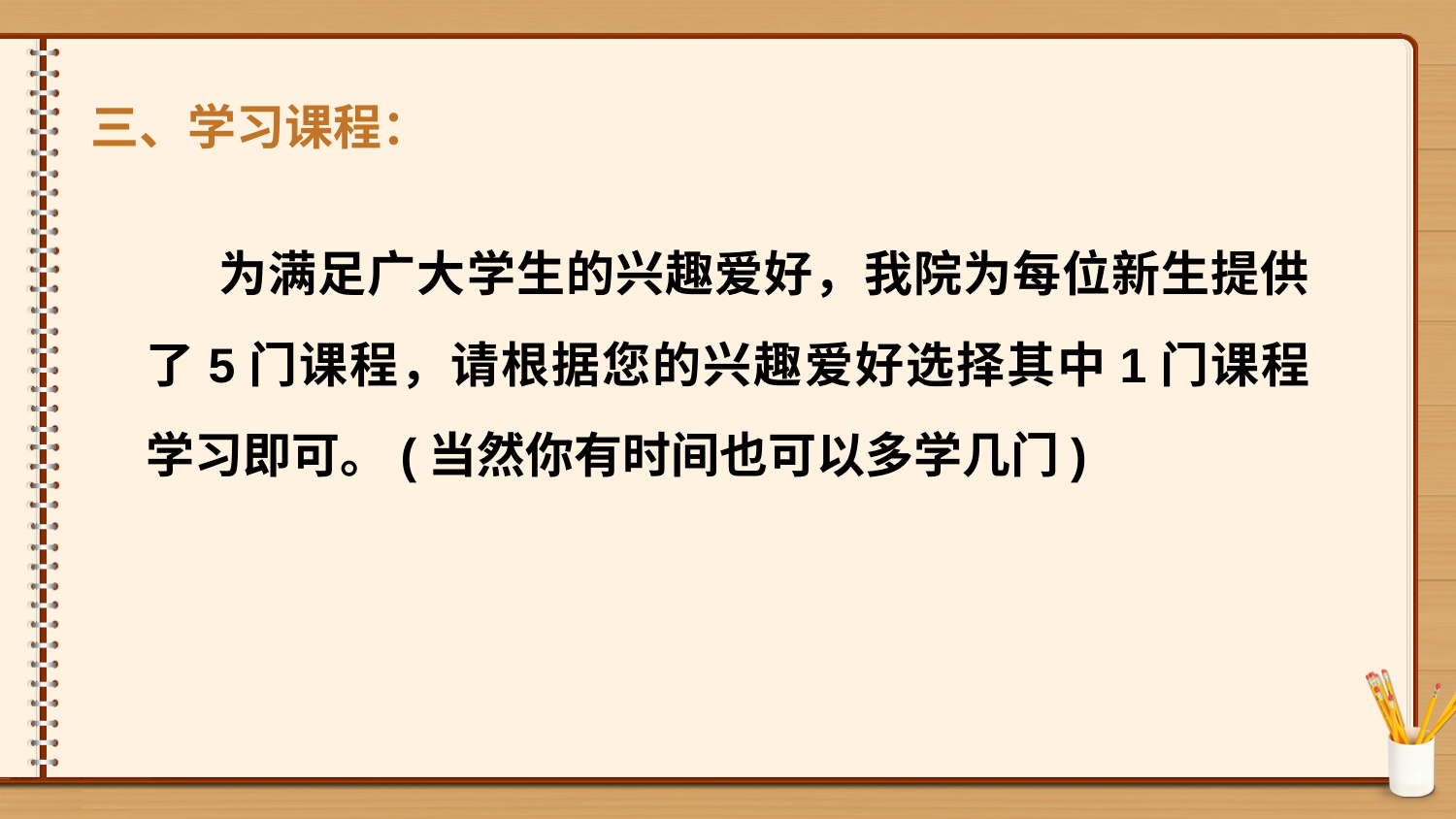

三、学习课程：
为满足广大学生的兴趣爱好，我院为每位新生提供了5门课程，请根据您的兴趣爱好选择其中1门课程学习即可。(当然你有时间也可以多学几门)